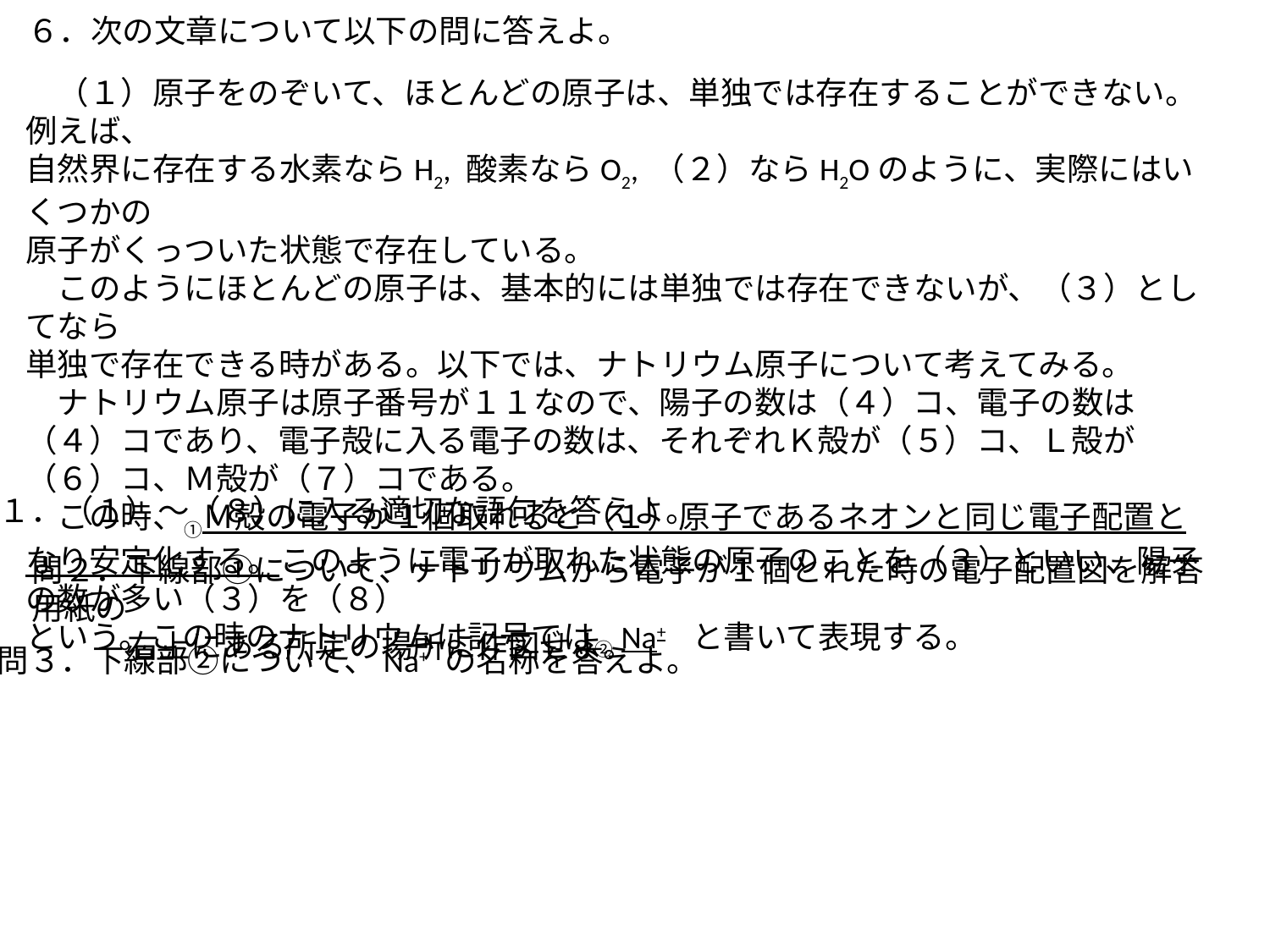

６．次の文章について以下の問に答えよ。
　（１）原子をのぞいて、ほとんどの原子は、単独では存在することができない。例えば、
自然界に存在する水素ならH2, 酸素ならO2, （２）ならH2Oのように、実際にはいくつかの
原子がくっついた状態で存在している。
　このようにほとんどの原子は、基本的には単独では存在できないが、（３）としてなら
単独で存在できる時がある。以下では、ナトリウム原子について考えてみる。
　ナトリウム原子は原子番号が１１なので、陽子の数は（４）コ、電子の数は（４）コであり、電子殻に入る電子の数は、それぞれＫ殻が（５）コ、Ｌ殻が（６）コ、Ｍ殻が（７）コである。
　この時、①Ｍ殻の電子が１個取れると（１）原子であるネオンと同じ電子配置となり安定化する。このように電子が取れた状態の原子のことを（３）といい、陽子の数が多い（３）を（８）
という。この時のナトリウムは記号では②Na+　と書いて表現する。
問１．（１）～（８）に入る適切な語句を答えよ。
問２．下線部①について、ナトリウムから電子が１個とれた時の電子配置図を解答用紙の
　　　右上にある所定の場所に作図せよ。
問３．下線部②について、Na+  の名称を答えよ。